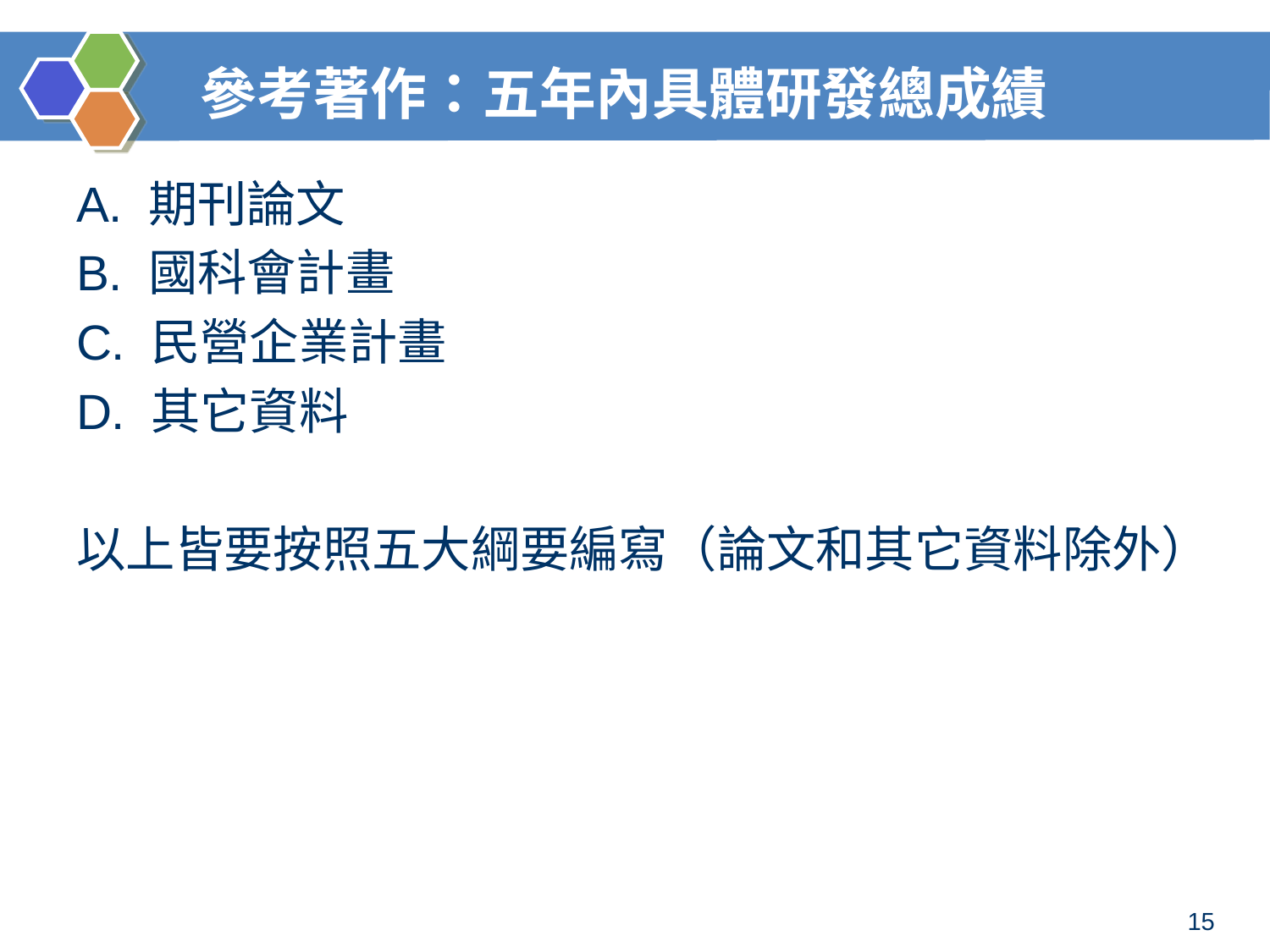

# 參考著作：五年內具體研發總成績
A. 期刊論文
B. 國科會計畫
C. 民營企業計畫
D. 其它資料

以上皆要按照五大綱要編寫（論文和其它資料除外）

15